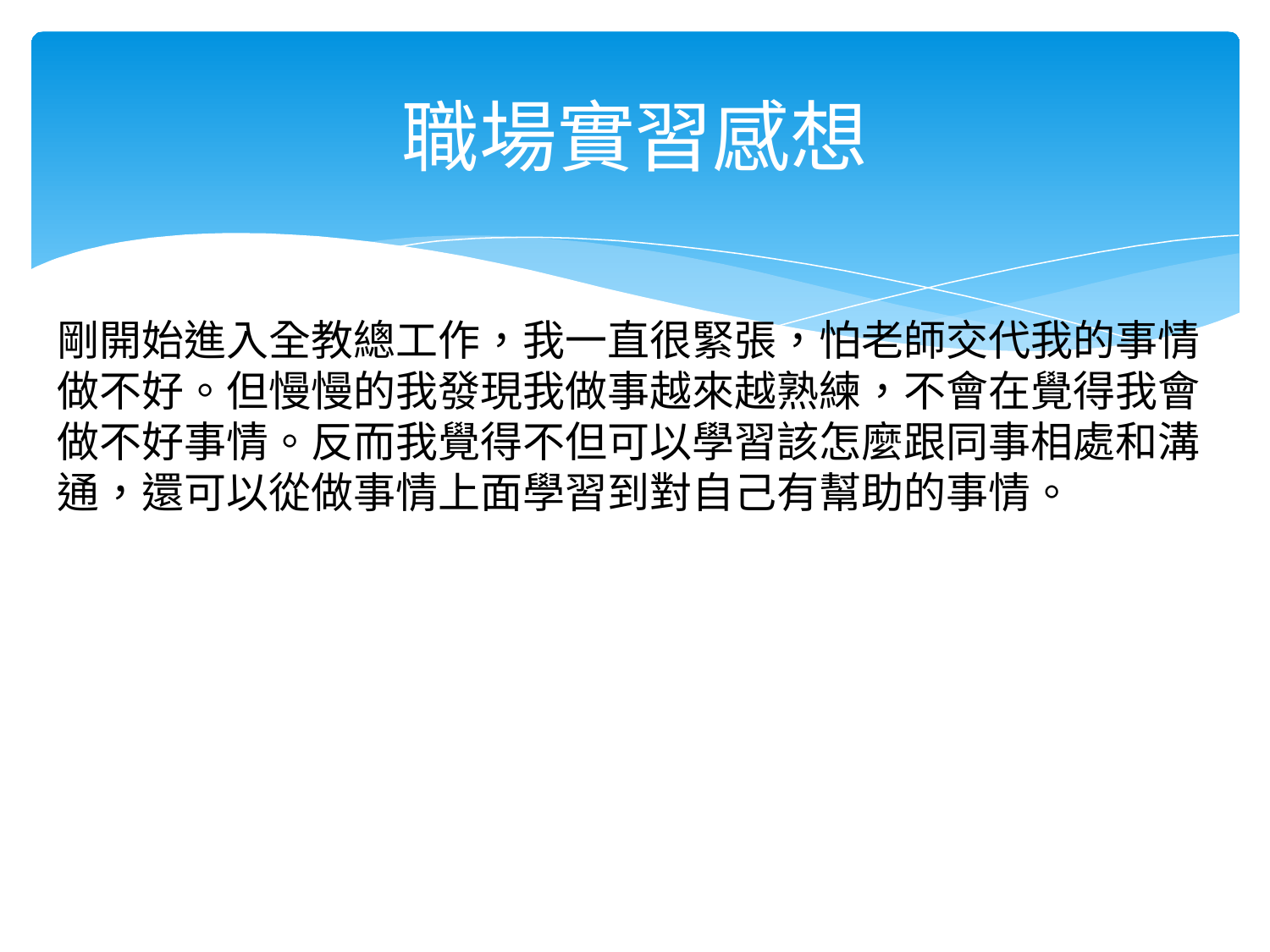

# 職場實習感想
剛開始進入全教總工作，我一直很緊張，怕老師交代我的事情做不好。但慢慢的我發現我做事越來越熟練，不會在覺得我會做不好事情。反而我覺得不但可以學習該怎麼跟同事相處和溝通，還可以從做事情上面學習到對自己有幫助的事情。